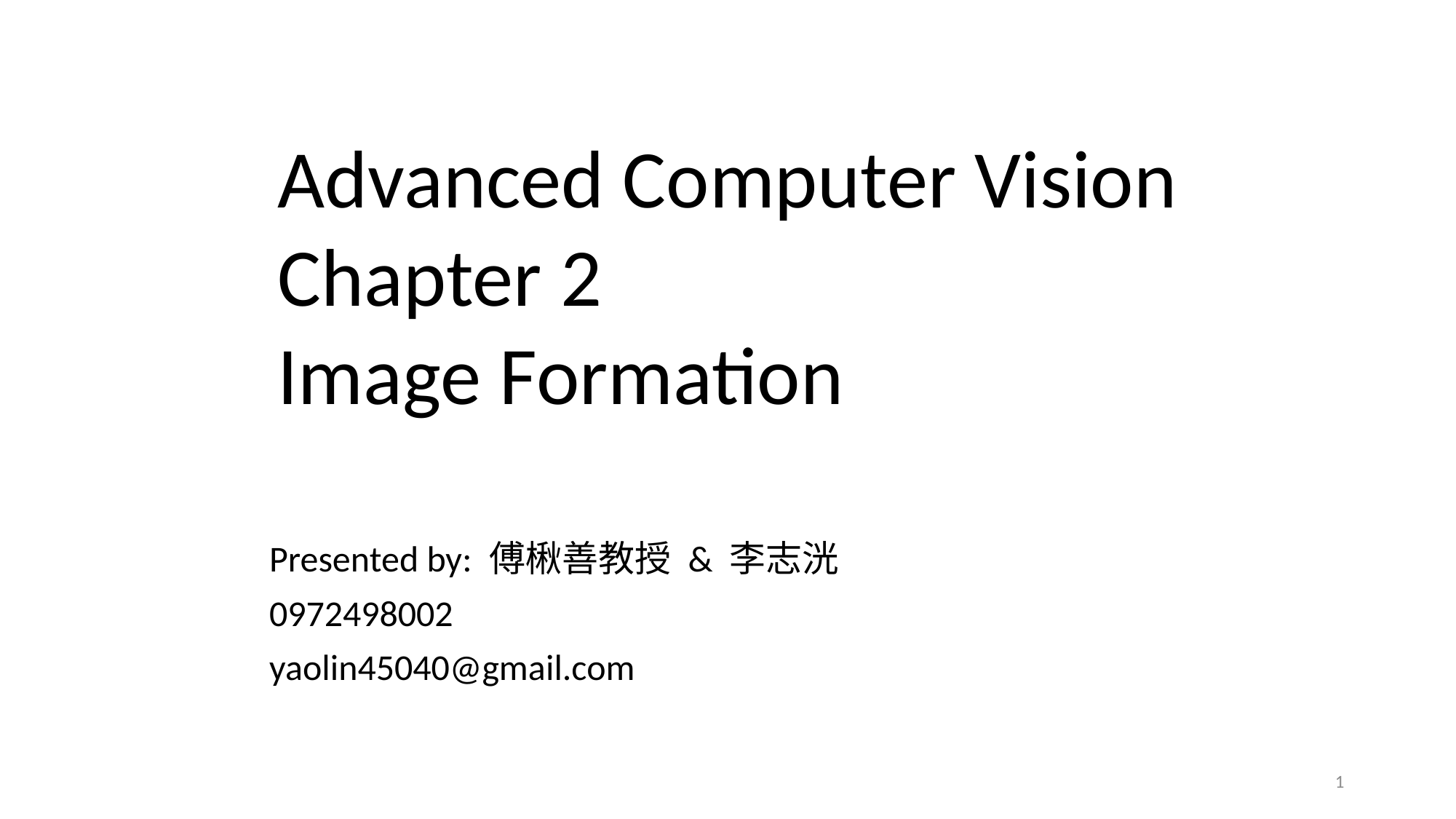

Advanced Computer Vision
Chapter 2
Image Formation
Presented by: 傅楸善教授 & 李志洸
0972498002
yaolin45040@gmail.com
1